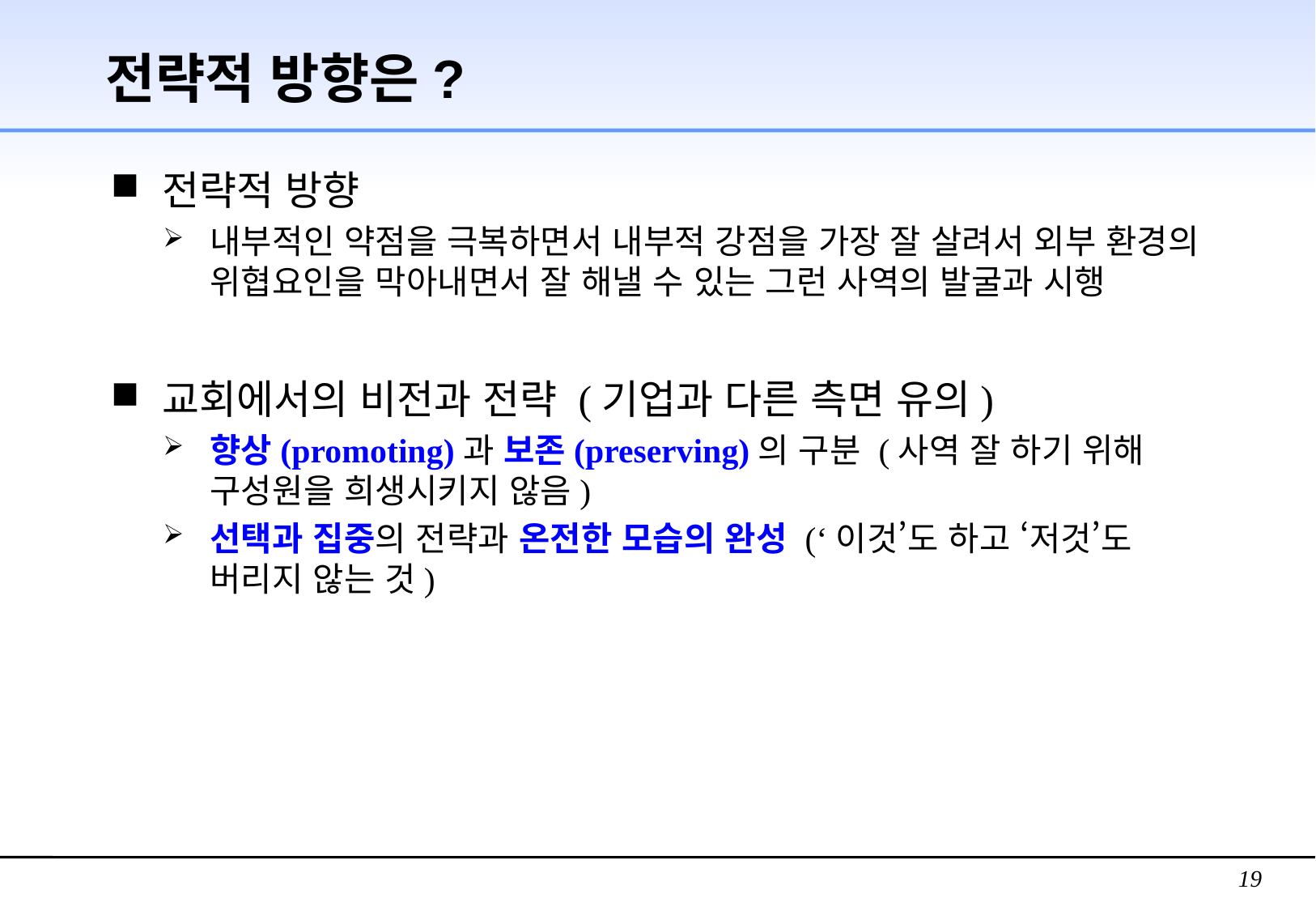

# 전략적 방향은?
전략적 방향
내부적인 약점을 극복하면서 내부적 강점을 가장 잘 살려서 외부 환경의 위협요인을 막아내면서 잘 해낼 수 있는 그런 사역의 발굴과 시행

교회에서의 비전과 전략 (기업과 다른 측면 유의)
향상(promoting)과 보존(preserving)의 구분 (사역 잘 하기 위해 구성원을 희생시키지 않음)
선택과 집중의 전략과 온전한 모습의 완성 (‘이것’도 하고 ‘저것’도 버리지 않는 것)
19